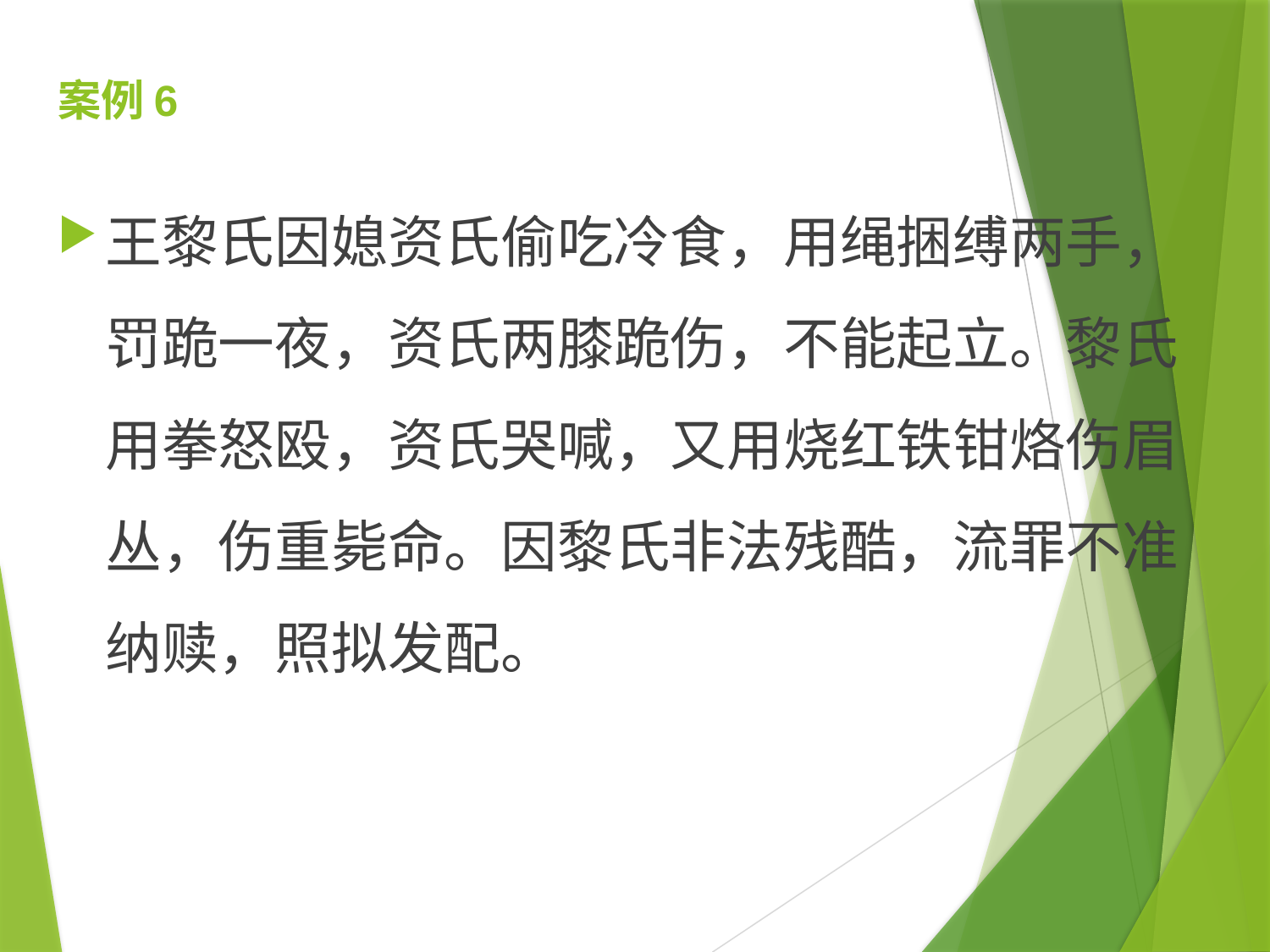

# 案例6
王黎氏因媳资氏偷吃冷食，用绳捆缚两手，罚跪一夜，资氏两膝跪伤，不能起立。黎氏用拳怒殴，资氏哭喊，又用烧红铁钳烙伤眉丛，伤重毙命。因黎氏非法残酷，流罪不准纳赎，照拟发配。